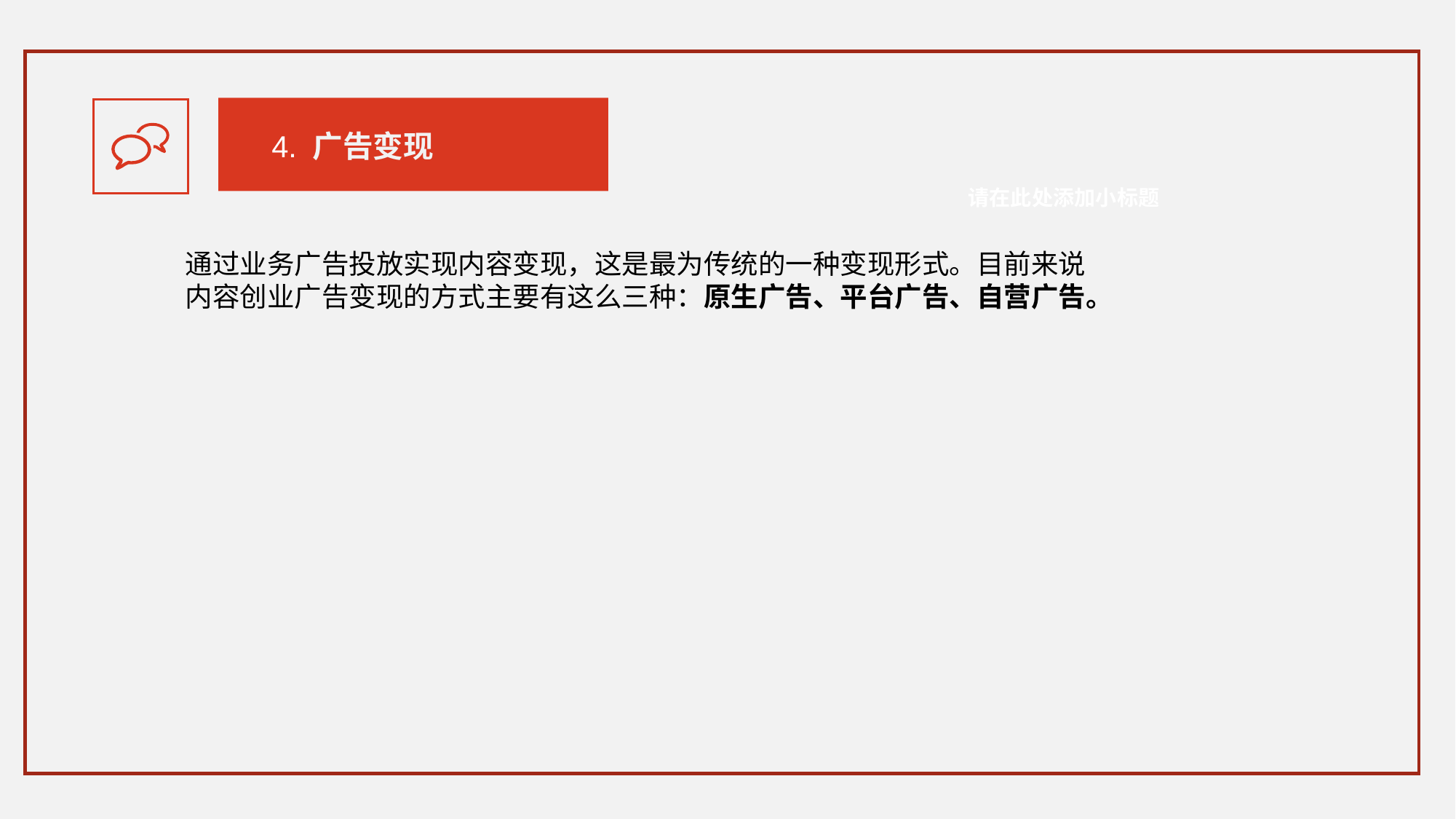

4. 广告变现

请在此处添加小标题
通过业务广告投放实现内容变现，这是最为传统的一种变现形式。目前来说内容创业广告变现的方式主要有这么三种：原生广告、平台广告、自营广告。